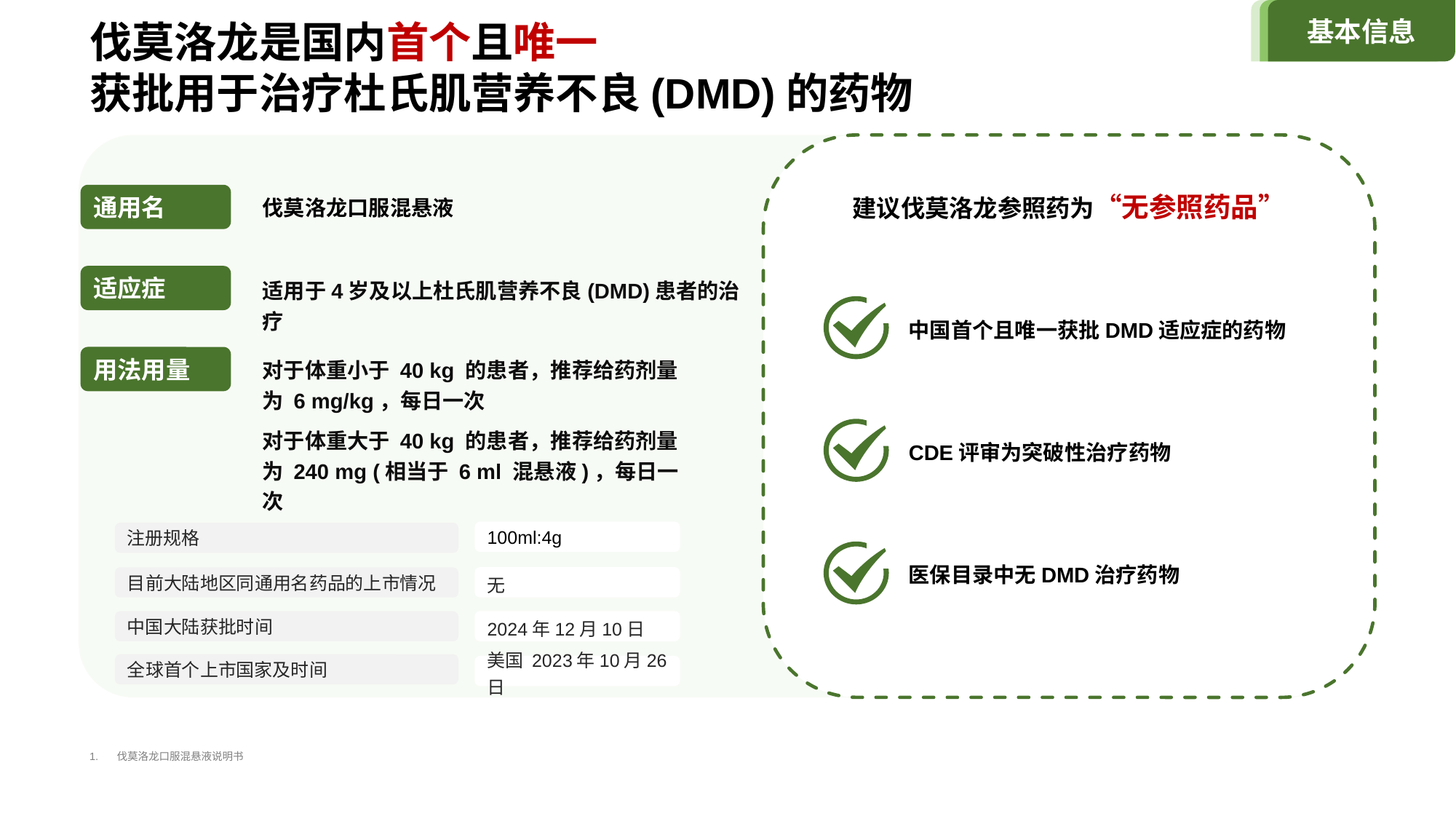

基本信息
伐莫洛龙是国内首个且唯一
获批用于治疗杜氏肌营养不良(DMD)的药物

通用名
建议伐莫洛龙参照药为“无参照药品”
伐莫洛龙口服混悬液
适应症
适用于4岁及以上杜氏肌营养不良(DMD)患者的治疗

中国首个且唯一获批DMD适应症的药物

CDE评审为突破性治疗药物

医保目录中无DMD治疗药物
用法用量
对于体重小于 40 kg 的患者，推荐给药剂量为 6 mg/kg，每日一次
对于体重大于 40 kg 的患者，推荐给药剂量为 240 mg (相当于 6 ml 混悬液)，每日一次
100ml:4g
注册规格
无
目前大陆地区同通用名药品的上市情况
2024年12月10日
中国大陆获批时间
全球首个上市国家及时间
美国 2023年10月26日
伐莫洛龙口服混悬液说明书